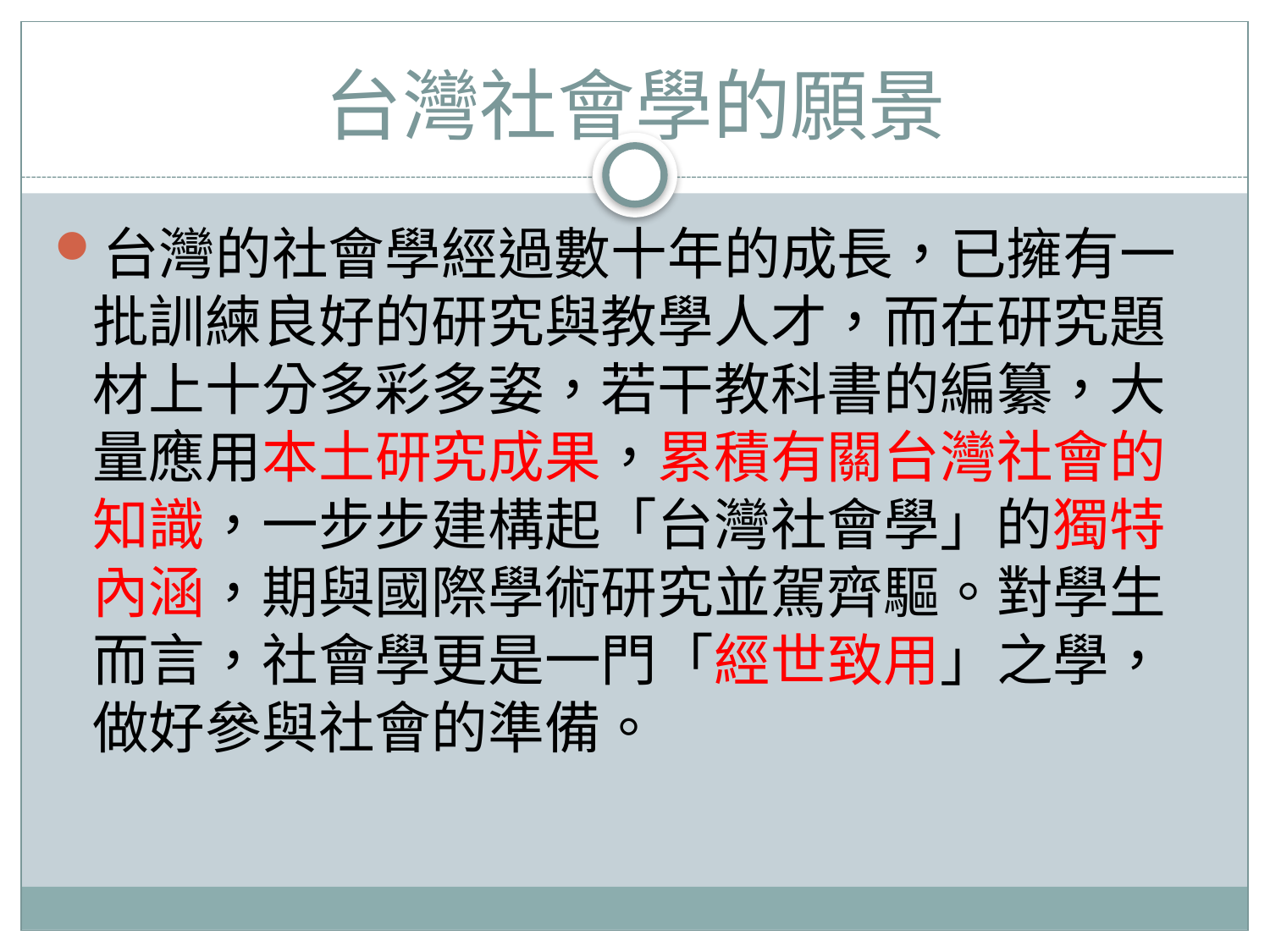

# 台灣社會學的願景
台灣的社會學經過數十年的成長，已擁有一批訓練良好的研究與教學人才，而在研究題材上十分多彩多姿，若干教科書的編纂，大量應用本土研究成果，累積有關台灣社會的知識，一步步建構起「台灣社會學」的獨特內涵，期與國際學術研究並駕齊驅。對學生而言，社會學更是一門「經世致用」之學，做好參與社會的準備。